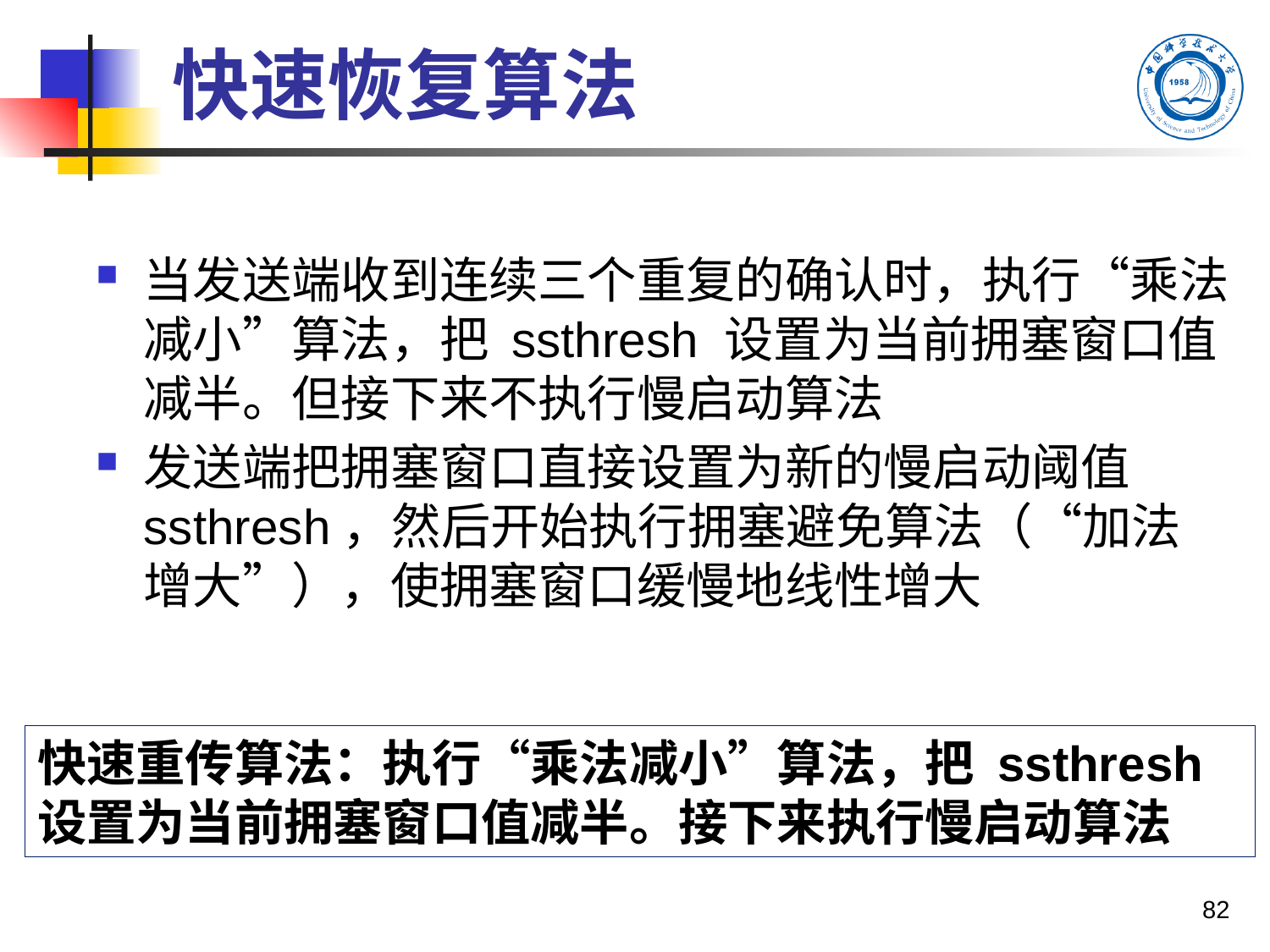

#
快速恢复算法
当发送端收到连续三个重复的确认时，执行“乘法减小”算法，把 ssthresh 设置为当前拥塞窗口值减半。但接下来不执行慢启动算法
发送端把拥塞窗口直接设置为新的慢启动阈值 ssthresh，然后开始执行拥塞避免算法（“加法增大”），使拥塞窗口缓慢地线性增大
快速重传算法：执行“乘法减小”算法，把 ssthresh 设置为当前拥塞窗口值减半。接下来执行慢启动算法
82